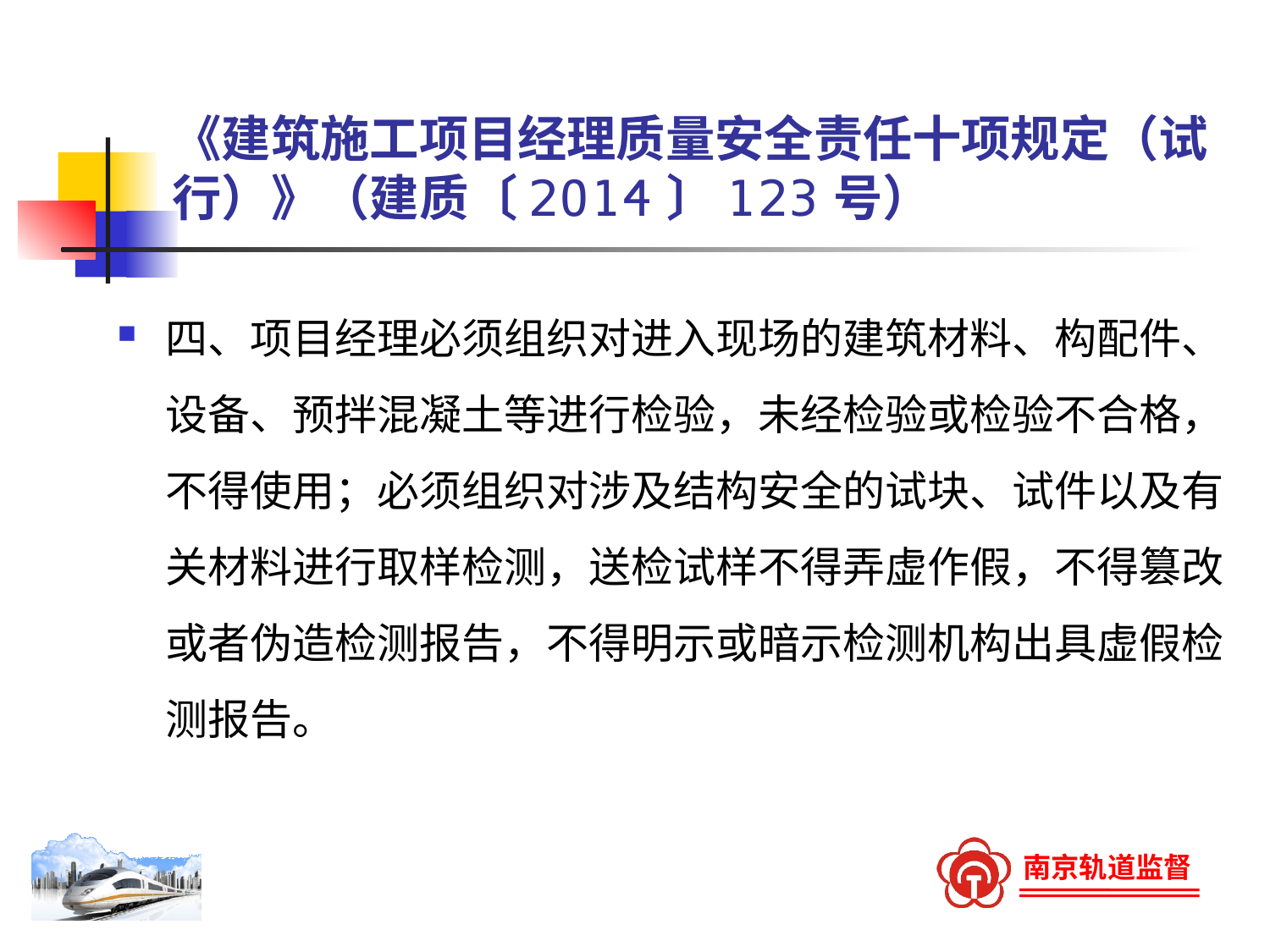

# 《建筑施工项目经理质量安全责任十项规定（试行）》（建质〔2014〕123号）
四、项目经理必须组织对进入现场的建筑材料、构配件、设备、预拌混凝土等进行检验，未经检验或检验不合格，不得使用；必须组织对涉及结构安全的试块、试件以及有关材料进行取样检测，送检试样不得弄虚作假，不得篡改或者伪造检测报告，不得明示或暗示检测机构出具虚假检测报告。